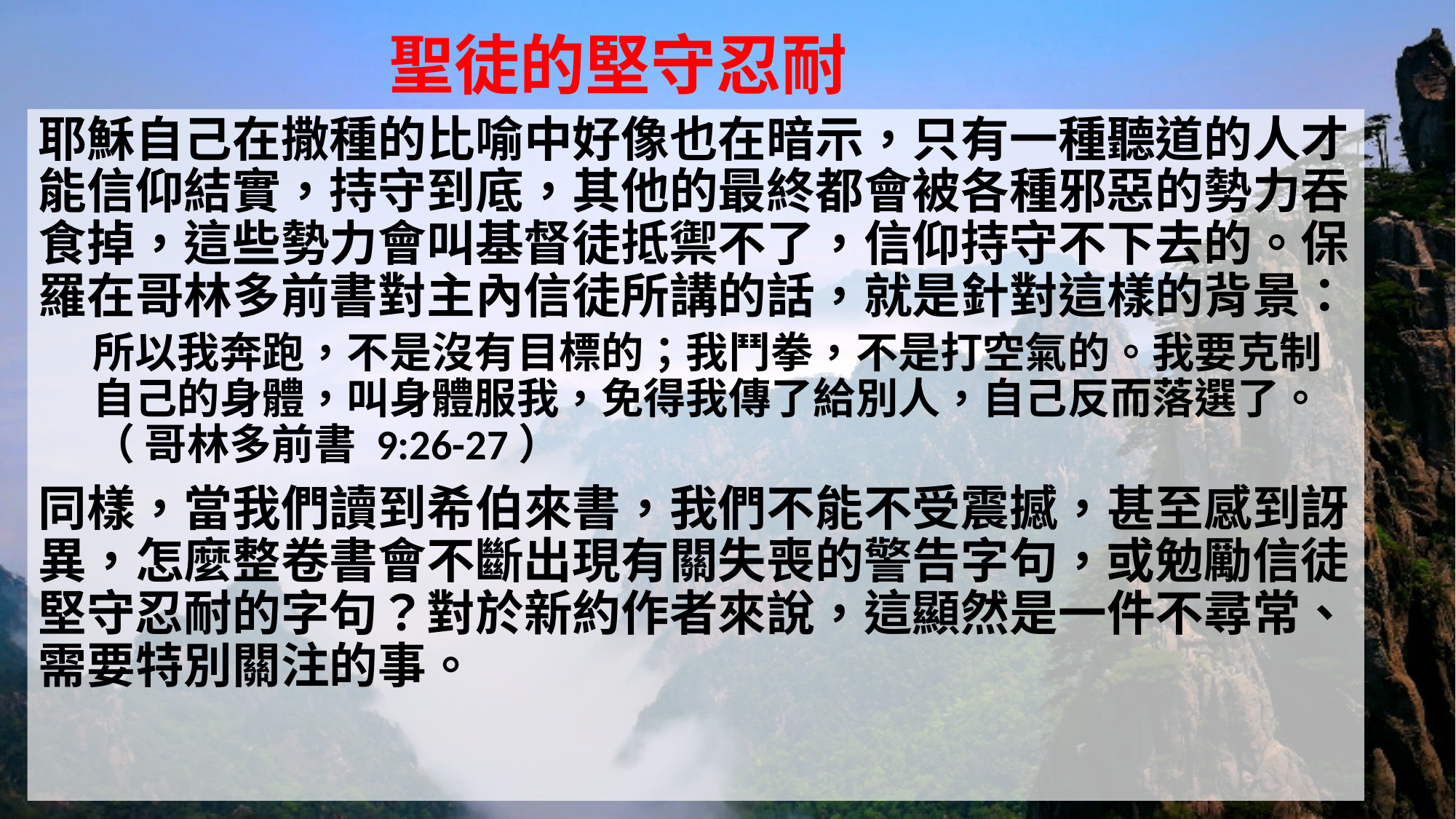

# 聖徒的堅守忍耐
耶穌自己在撒種的比喻中好像也在暗示，只有一種聽道的人才能信仰結實，持守到底，其他的最終都會被各種邪惡的勢力吞食掉，這些勢力會叫基督徒抵禦不了，信仰持守不下去的。保羅在哥林多前書對主內信徒所講的話，就是針對這樣的背景：
所以我奔跑，不是沒有目標的；我鬥拳，不是打空氣的。我要克制自己的身體，叫身體服我，免得我傳了給別人，自己反而落選了。（ 哥林多前書 9:26-27）
同樣，當我們讀到希伯來書，我們不能不受震撼，甚至感到訝異，怎麼整卷書會不斷出現有關失喪的警告字句，或勉勵信徒堅守忍耐的字句？對於新約作者來說，這顯然是一件不尋常、需要特別關注的事。